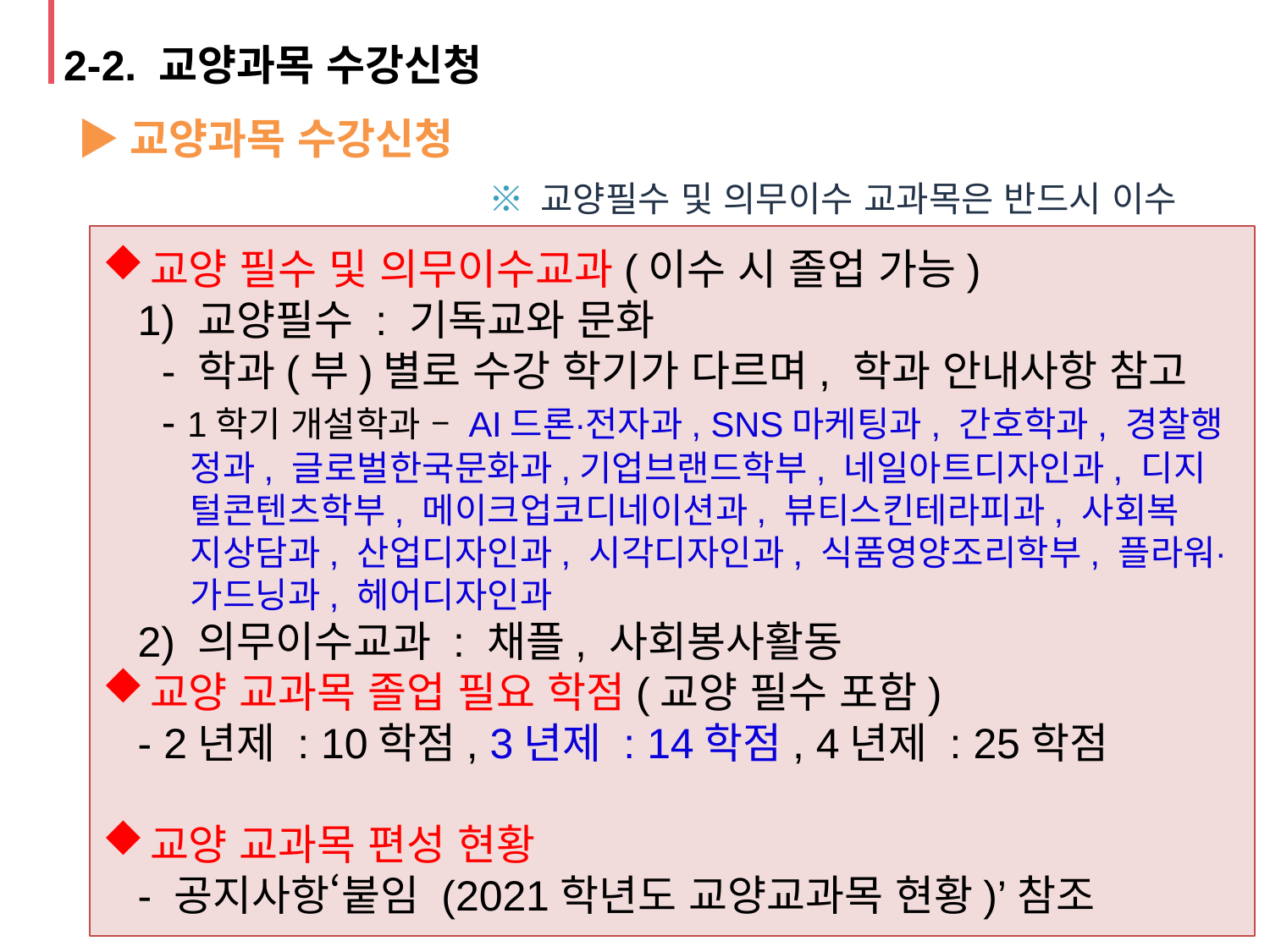

2-2. 교양과목 수강신청
▶교양과목 수강신청
※ 교양필수 및 의무이수 교과목은 반드시 이수
교양 필수 및 의무이수교과(이수 시 졸업 가능)
   1) 교양필수 : 기독교와 문화
     - 학과(부)별로 수강 학기가 다르며, 학과 안내사항 참고
     - 1학기 개설학과 – AI드론∙전자과, SNS마케팅과, 간호학과, 경찰행
        정과, 글로벌한국문화과,기업브랜드학부, 네일아트디자인과, 디지
        털콘텐츠학부, 메이크업코디네이션과, 뷰티스킨테라피과, 사회복
        지상담과, 산업디자인과, 시각디자인과, 식품영양조리학부, 플라워∙
        가드닝과, 헤어디자인과
   2) 의무이수교과 : 채플, 사회봉사활동
교양 교과목 졸업 필요 학점(교양 필수 포함)
   - 2년제 : 10학점, 3년제 : 14학점, 4년제 : 25학점

교양 교과목 편성 현황
   - 공지사항‘붙임 (2021학년도 교양교과목 현황)’참조